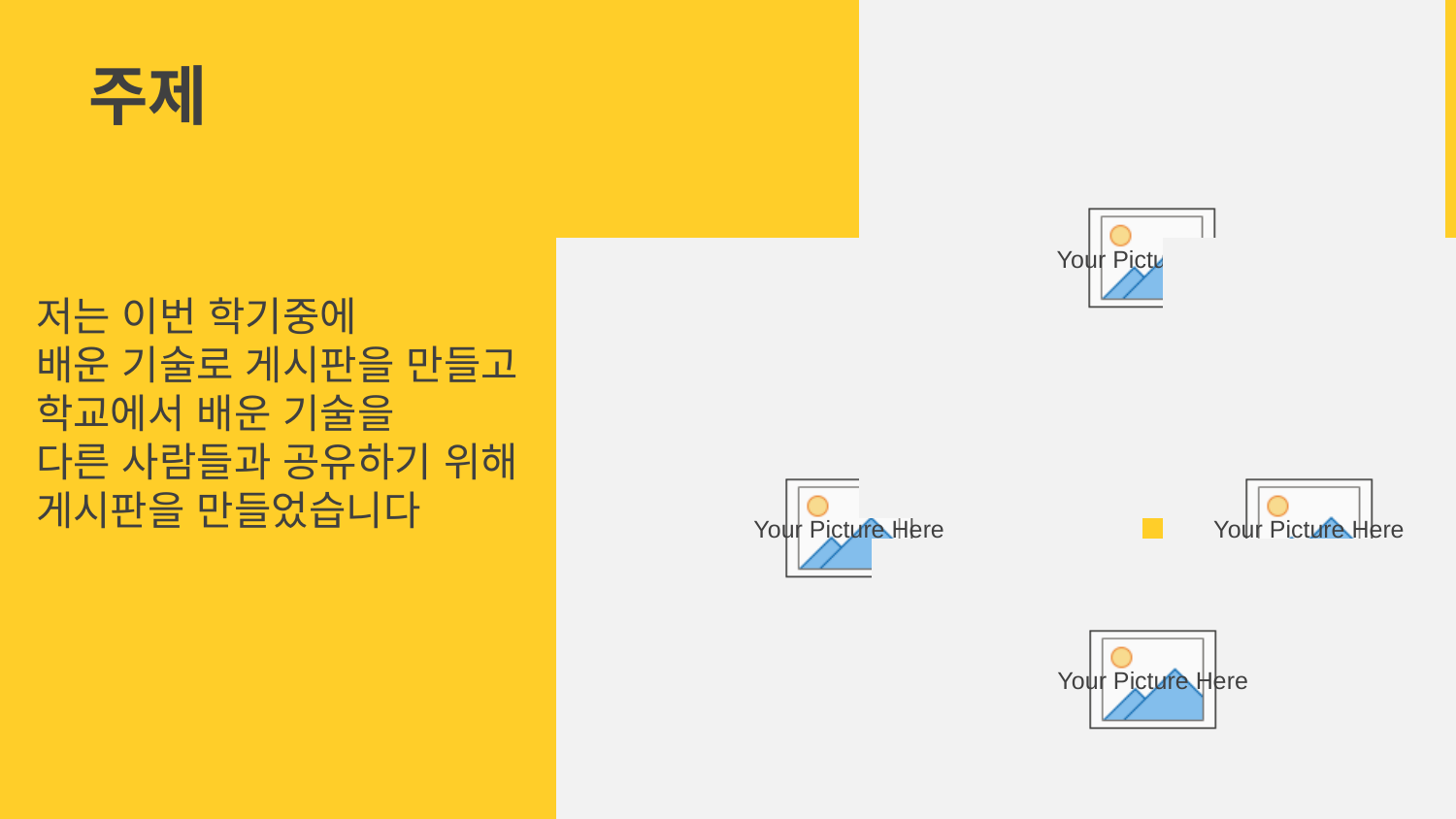

주제

저는 이번 학기중에
배운 기술로 게시판을 만들고
학교에서 배운 기술을
다른 사람들과 공유하기 위해
게시판을 만들었습니다